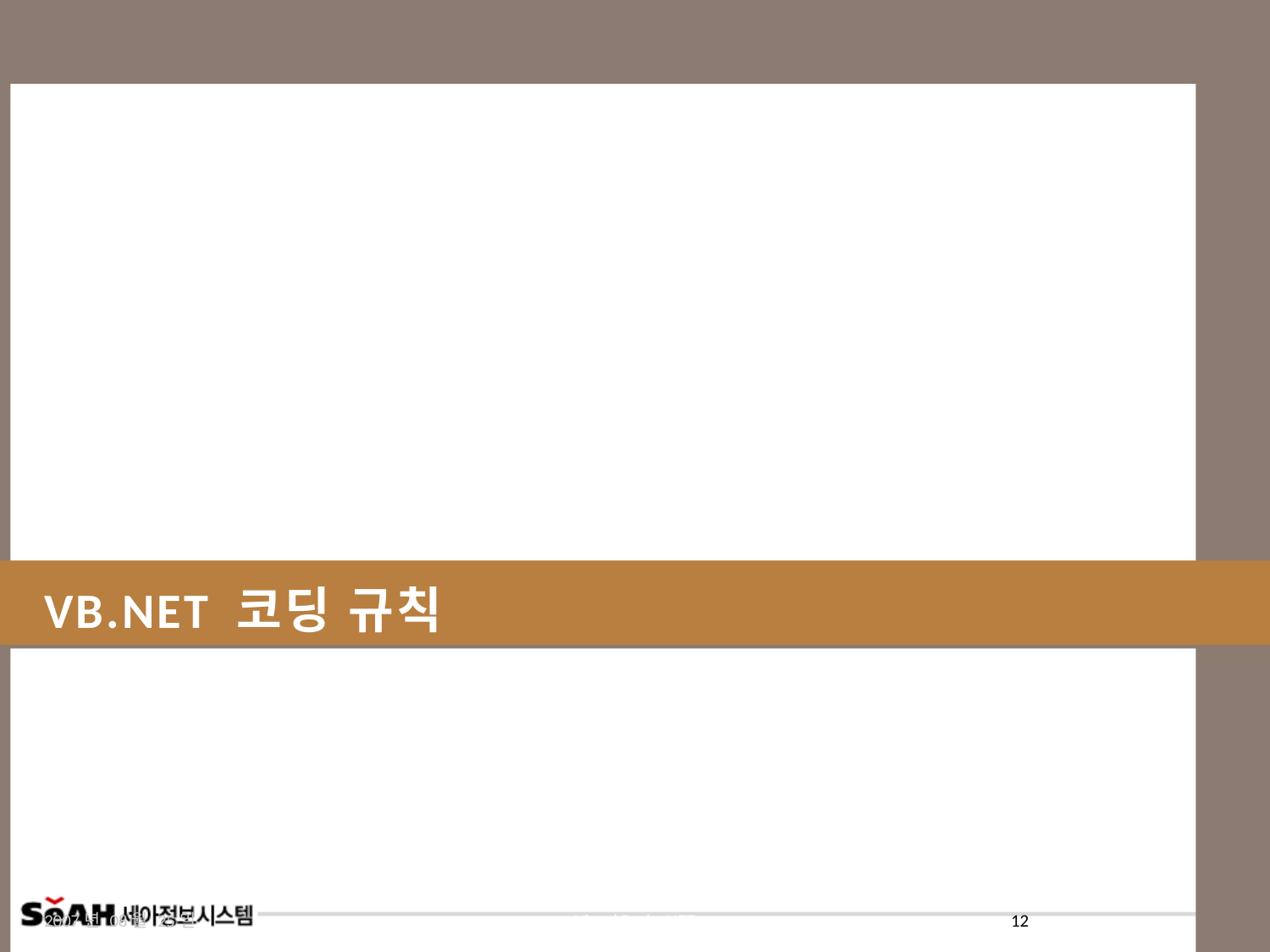

# VB.NET 코딩 규칙
2007년 08월 25일
Visual Basic .NET
12